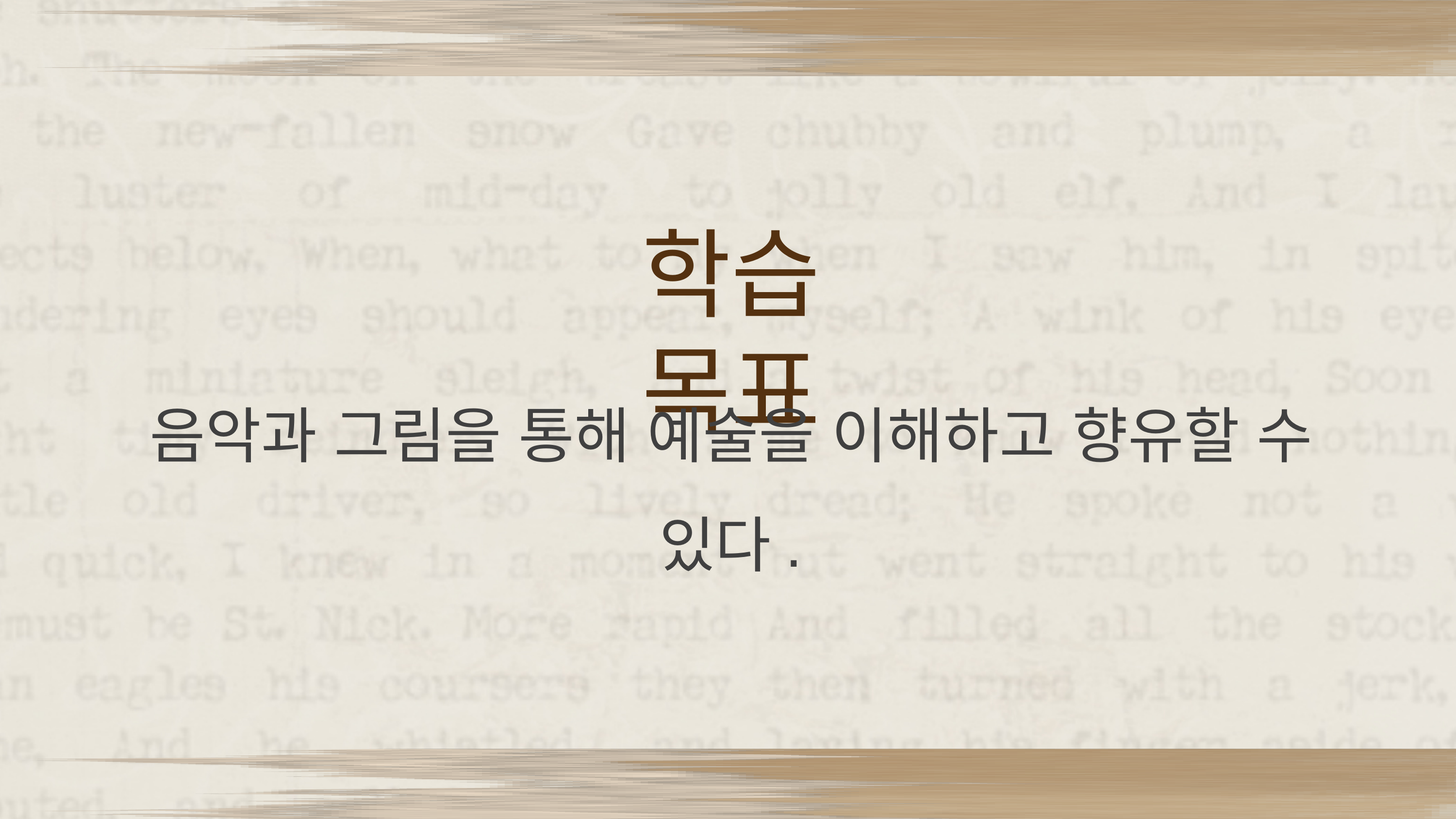

학습 목표
음악과 그림을 통해 예술을 이해하고 향유할 수 있다.